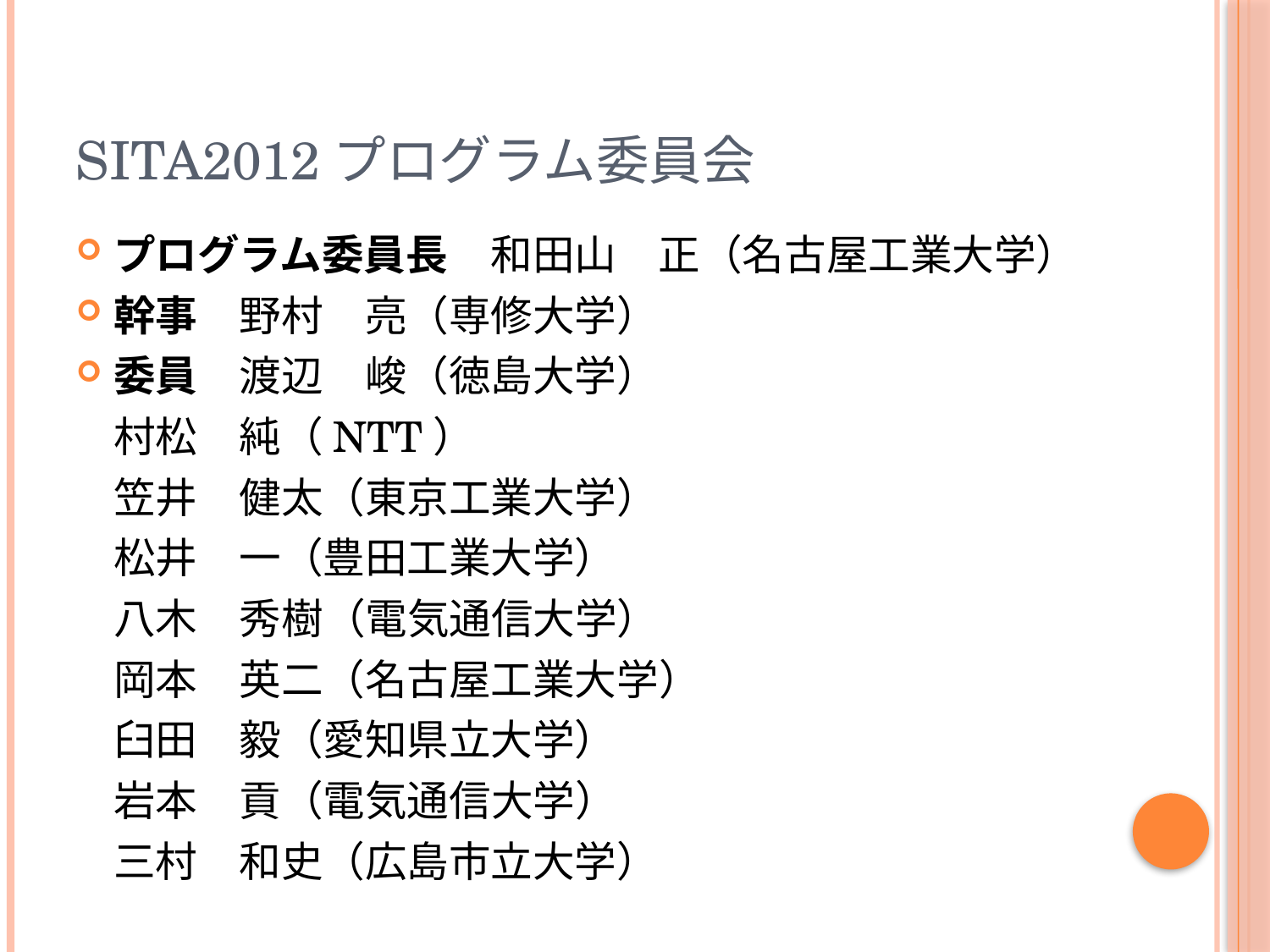

# SITA2012プログラム委員会
プログラム委員長	和田山　正（名古屋工業大学）
幹事			野村　亮（専修大学）
委員			渡辺　峻（徳島大学）
				村松　純（NTT）
				笠井　健太（東京工業大学）
				松井　一（豊田工業大学）
				八木　秀樹（電気通信大学）
				岡本　英二（名古屋工業大学）
				臼田　毅（愛知県立大学）
				岩本　貢（電気通信大学）
				三村　和史（広島市立大学）